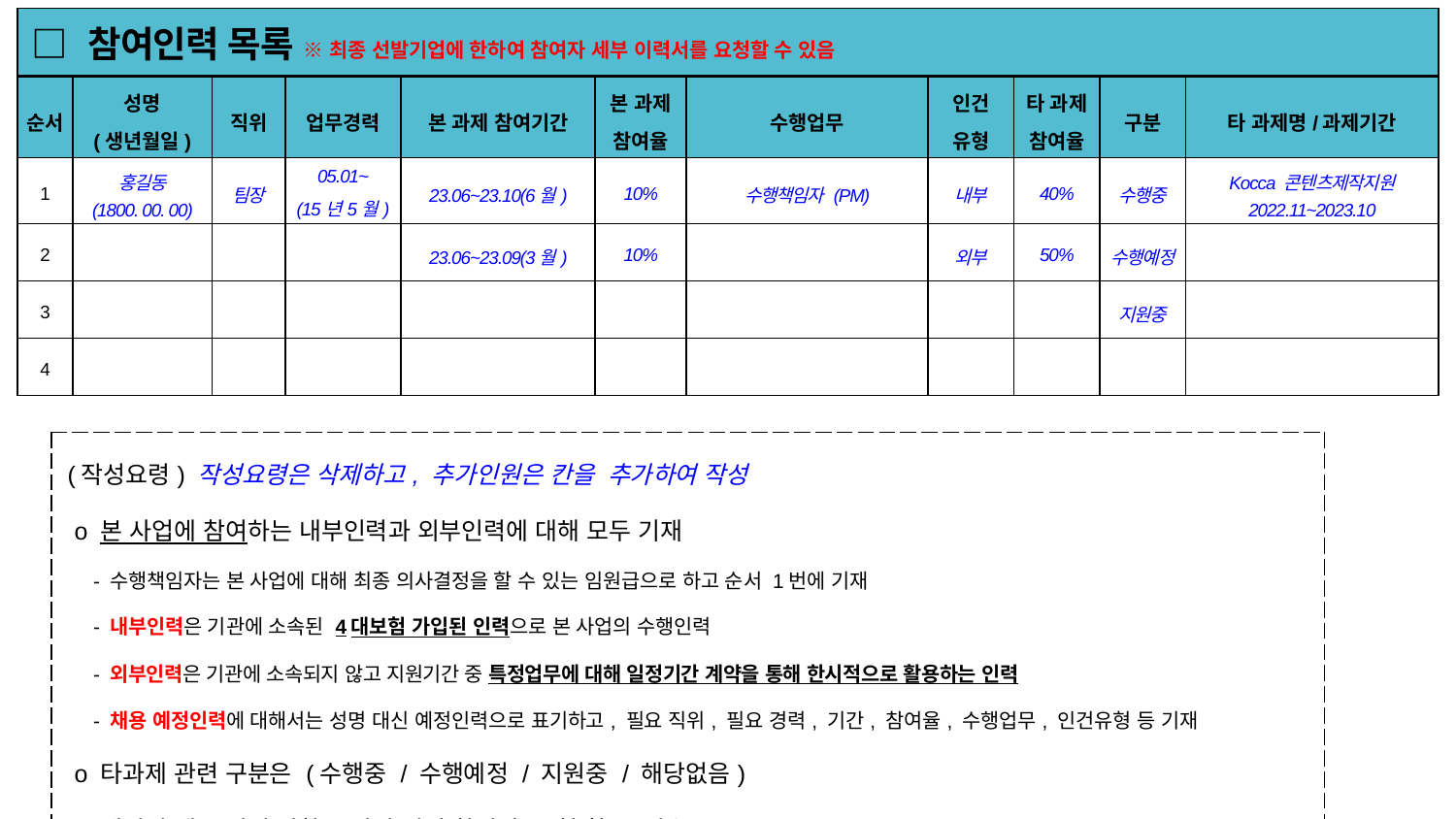

| □ 참여인력 목록 ※ 최종 선발기업에 한하여 참여자 세부 이력서를 요청할 수 있음 |
| --- |
| 순서 | 성명 (생년월일) | 직위 | 업무경력 | 본 과제 참여기간 | 본 과제 참여율 | 수행업무 | 인건 유형 | 타 과제 참여율 | 구분 | 타 과제명/과제기간 |
| --- | --- | --- | --- | --- | --- | --- | --- | --- | --- | --- |
| 1 | 홍길동 (1800. 00. 00) | 팀장 | 05.01~ (15년5월) | 23.06~23.10(6월) | 10% | 수행책임자 (PM) | 내부 | 40% | 수행중 | Kocca 콘텐츠제작지원 2022.11~2023.10 |
| 2 |  |  |  | 23.06~23.09(3월) | 10% |  | 외부 | 50% | 수행예정 |  |
| 3 |  |  |  |  |  |  |  |  | 지원중 |  |
| 4 |  |  |  |  |  |  |  |  |  |  |

| (작성요령) 작성요령은 삭제하고, 추가인원은 칸을 추가하여 작성 o 본 사업에 참여하는 내부인력과 외부인력에 대해 모두 기재 - 수행책임자는 본 사업에 대해 최종 의사결정을 할 수 있는 임원급으로 하고 순서 1번에 기재 - 내부인력은 기관에 소속된 4대보험 가입된 인력으로 본 사업의 수행인력 - 외부인력은 기관에 소속되지 않고 지원기간 중 특정업무에 대해 일정기간 계약을 통해 한시적으로 활용하는 인력 - 채용 예정인력에 대해서는 성명 대신 예정인력으로 표기하고, 필요 직위, 필요 경력, 기간, 참여율, 수행업무, 인건유형 등 기재 o 타과제 관련 구분은 (수행중 / 수행예정 / 지원중 / 해당없음) o 개인별 세부 이력 사항은 지원 선정 확정 후 요청 할 수 있음 |
| --- |